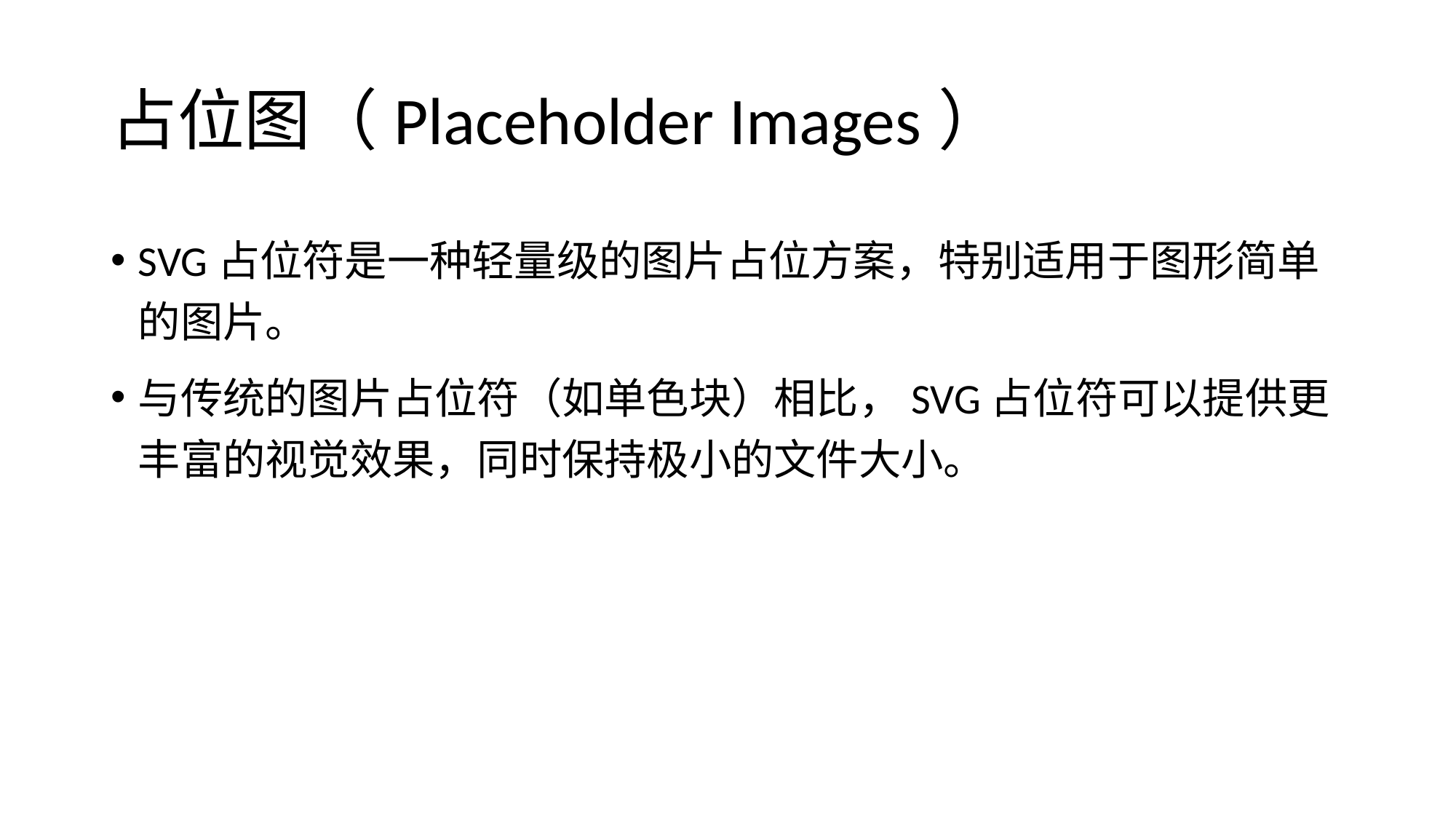

# 占位图（Placeholder Images）
SVG占位符是一种轻量级的图片占位方案，特别适用于图形简单的图片。
与传统的图片占位符（如单色块）相比，SVG占位符可以提供更丰富的视觉效果，同时保持极小的文件大小。